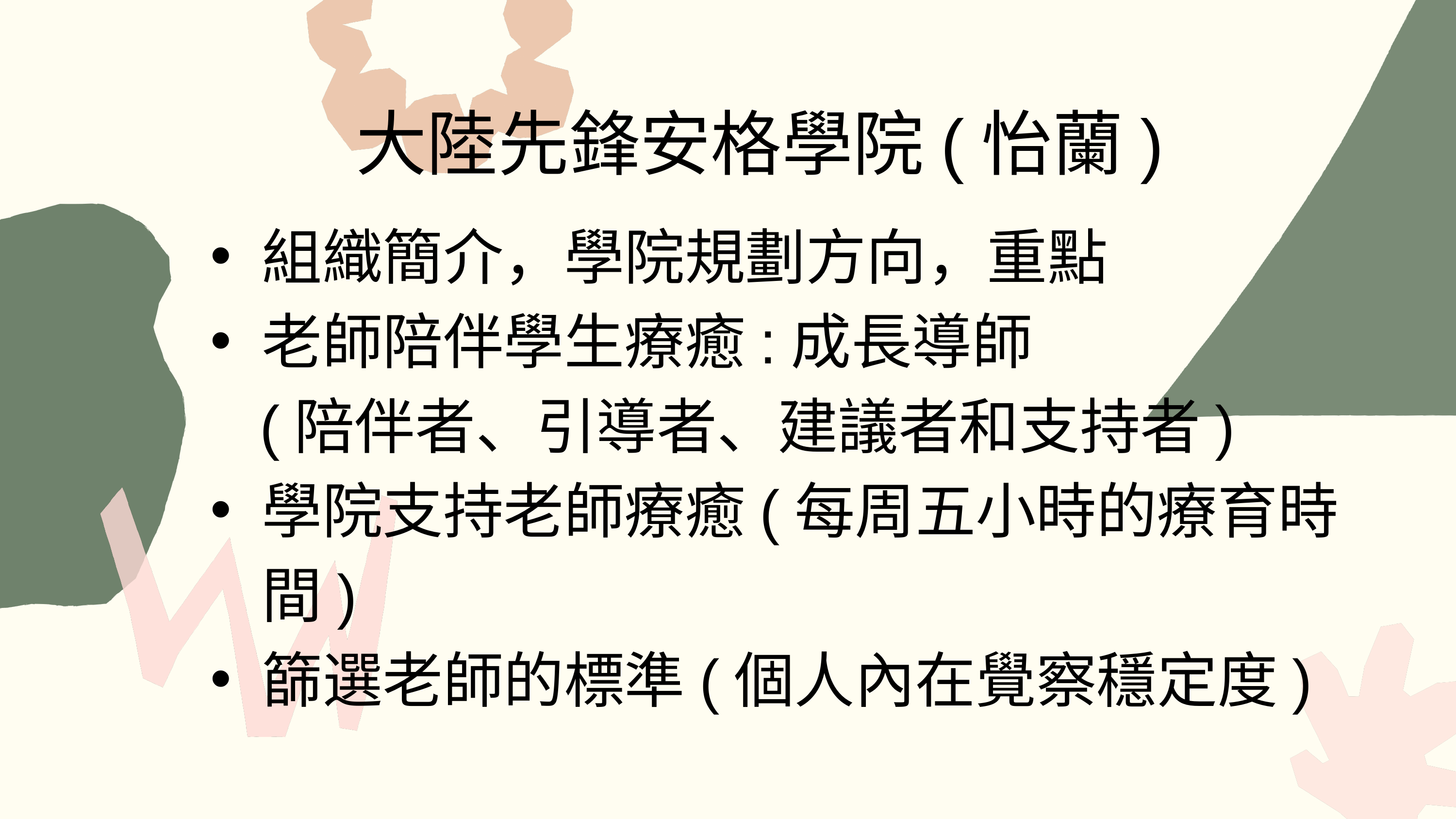

大陸先鋒安格學院(怡蘭)

組織簡介，學院規劃方向，重點
老師陪伴學生療癒:成長導師
      (陪伴者、引導者、建議者和支持者)
學院支持老師療癒(每周五小時的療育時間)
篩選老師的標準(個人內在覺察穩定度)